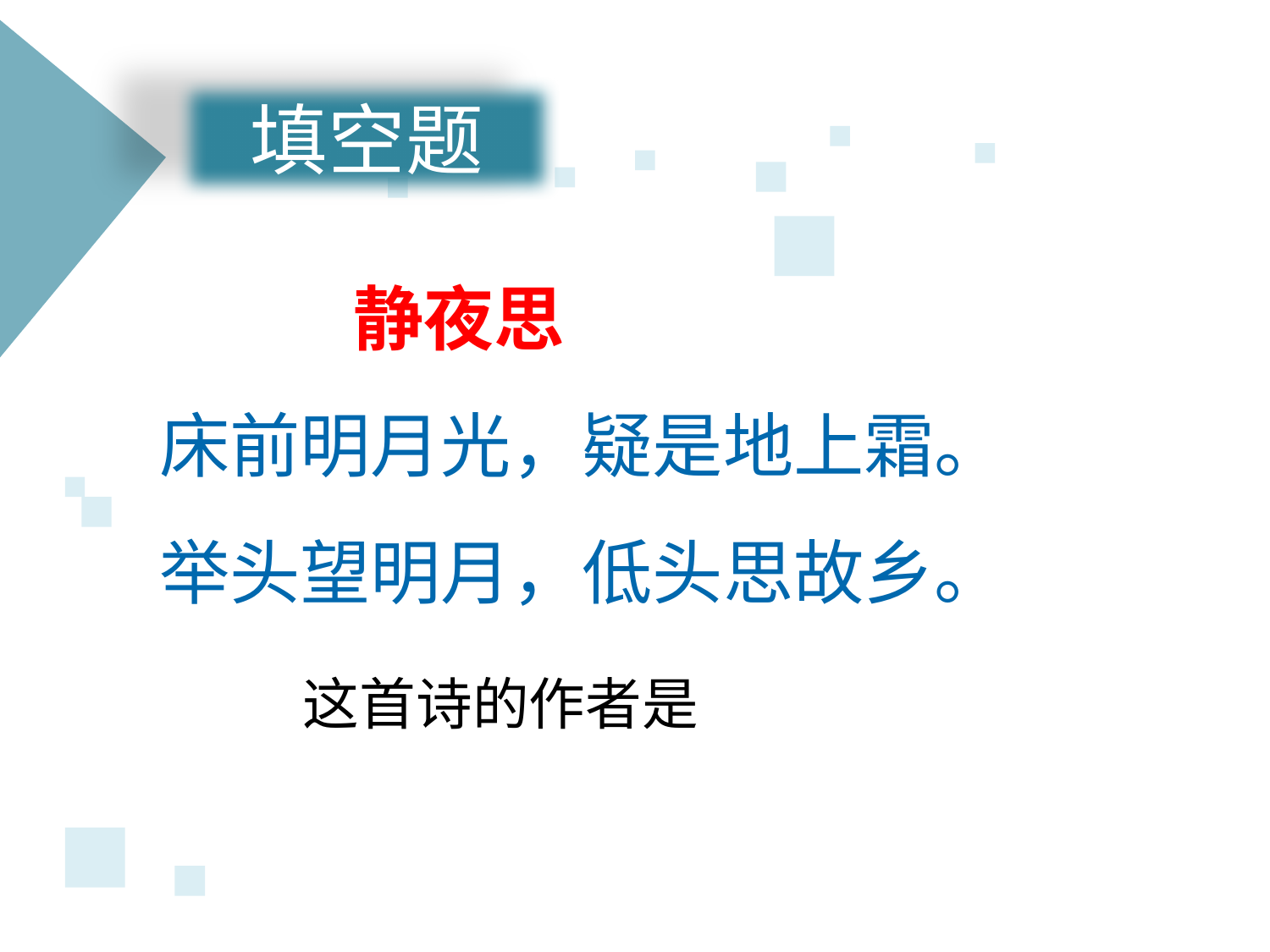

填空题
           静夜思
床前明月光，疑是地上霜。
举头望明月，低头思故乡。
        这首诗的作者是